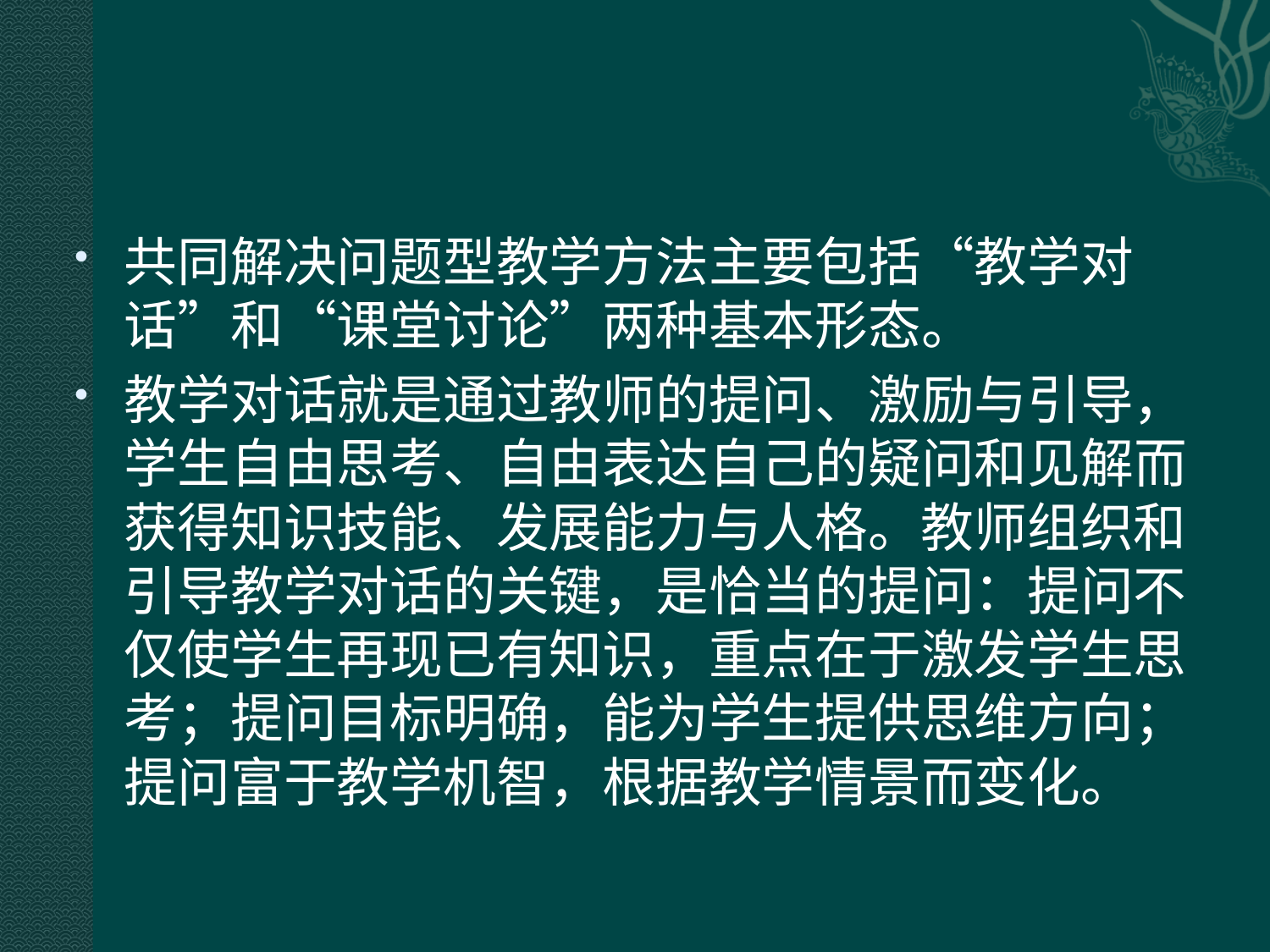

#
共同解决问题型教学方法主要包括“教学对话”和“课堂讨论”两种基本形态。
教学对话就是通过教师的提问、激励与引导，学生自由思考、自由表达自己的疑问和见解而获得知识技能、发展能力与人格。教师组织和引导教学对话的关键，是恰当的提问：提问不仅使学生再现已有知识，重点在于激发学生思考；提问目标明确，能为学生提供思维方向；提问富于教学机智，根据教学情景而变化。